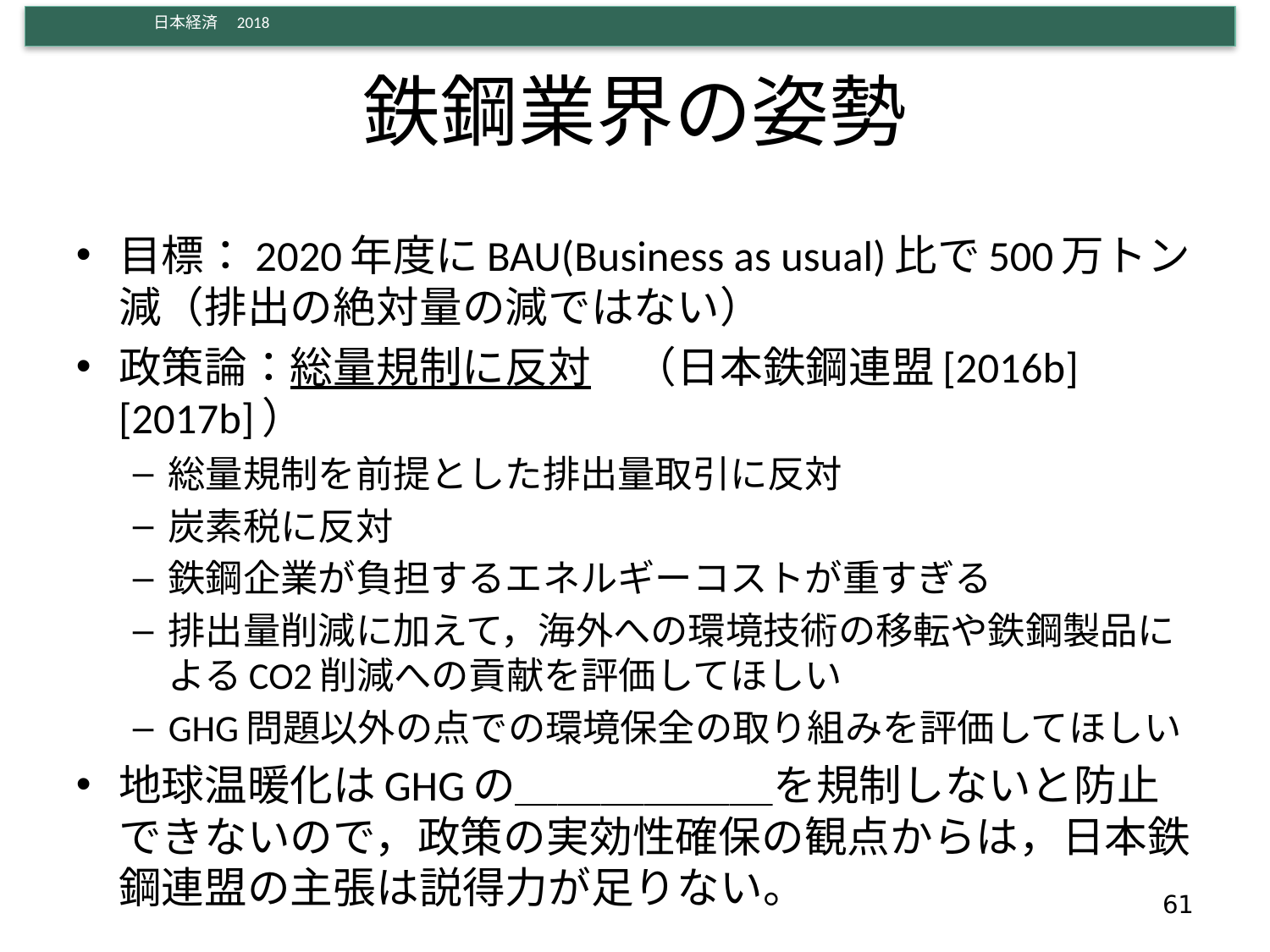

# 鉄鋼業界の姿勢
目標：2020年度にBAU(Business as usual)比で500万トン減（排出の絶対量の減ではない）
政策論：総量規制に反対　（日本鉄鋼連盟[2016b][2017b]）
総量規制を前提とした排出量取引に反対
炭素税に反対
鉄鋼企業が負担するエネルギーコストが重すぎる
排出量削減に加えて，海外への環境技術の移転や鉄鋼製品によるCO2削減への貢献を評価してほしい
GHG問題以外の点での環境保全の取り組みを評価してほしい
地球温暖化はGHGの＿＿＿＿＿＿を規制しないと防止できないので，政策の実効性確保の観点からは，日本鉄鋼連盟の主張は説得力が足りない。
61